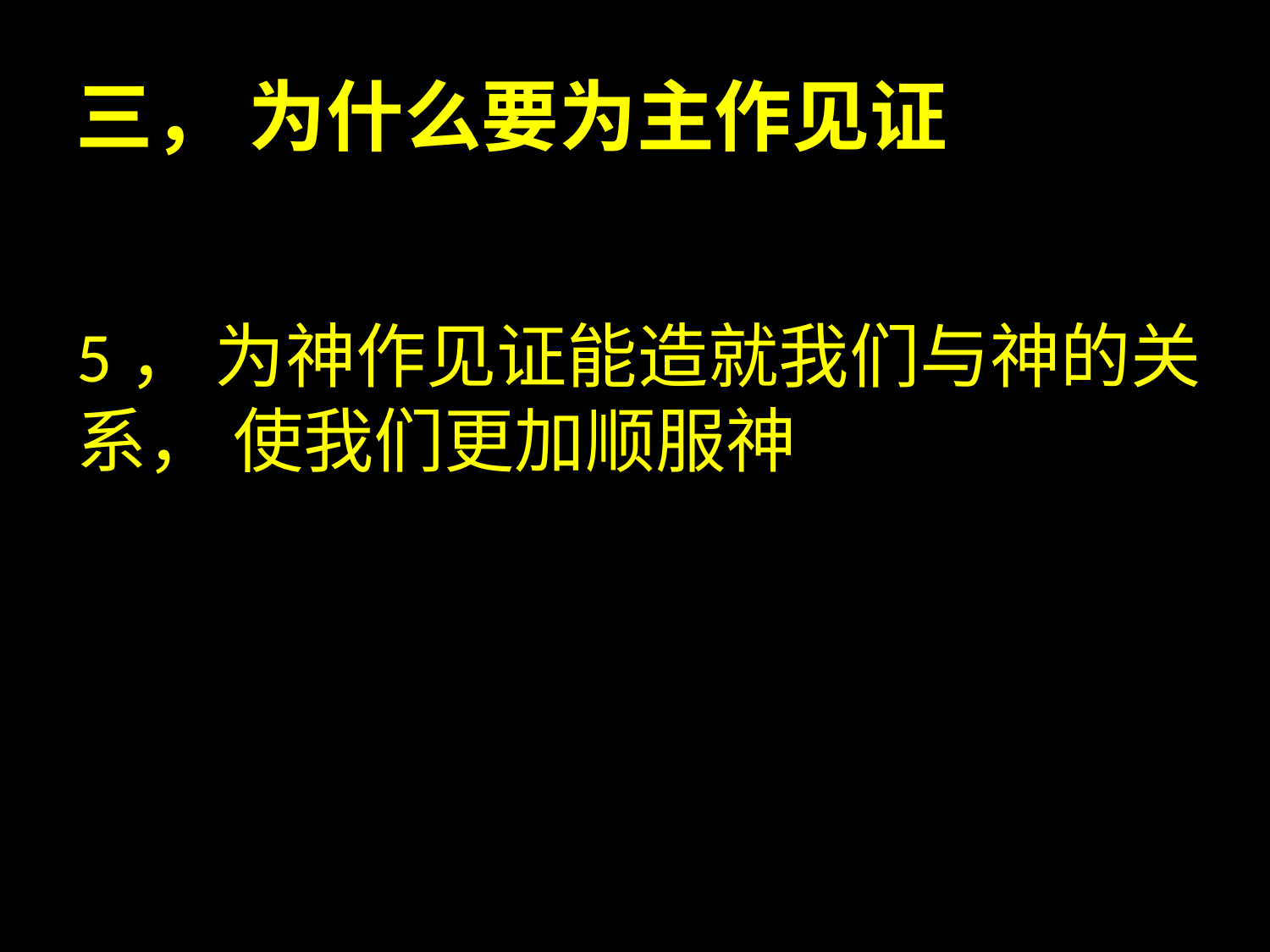

三， 为什么要为主作见证

5， 为神作见证能造就我们与神的关系， 使我们更加顺服神